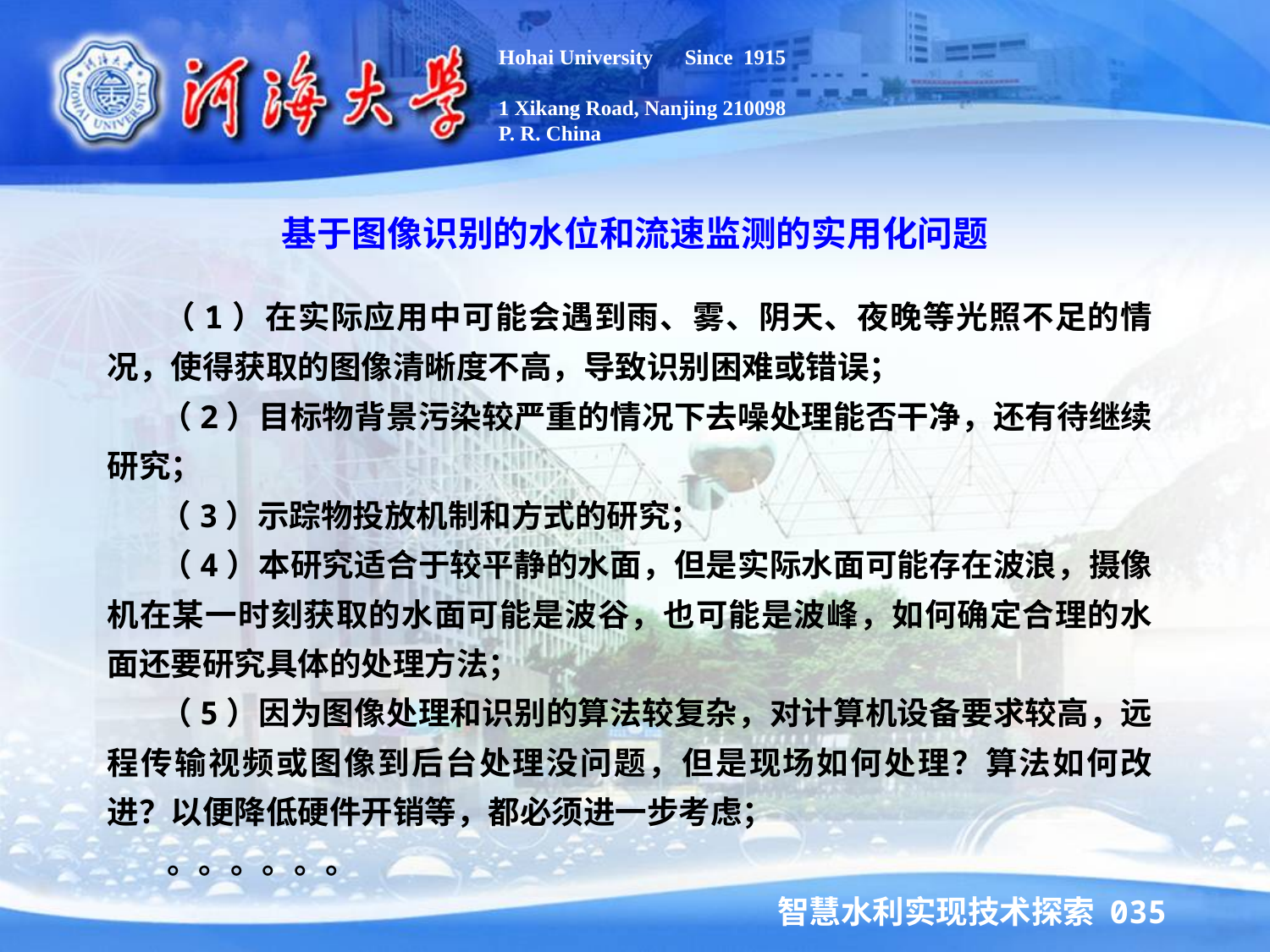

Hohai University      Since  1915
1 Xikang Road, Nanjing 210098
P. R. China
基于图像识别的水位和流速监测的实用化问题
 （1）在实际应用中可能会遇到雨、雾、阴天、夜晚等光照不足的情况，使得获取的图像清晰度不高，导致识别困难或错误；
 （2）目标物背景污染较严重的情况下去噪处理能否干净，还有待继续研究；
 （3）示踪物投放机制和方式的研究；
 （4）本研究适合于较平静的水面，但是实际水面可能存在波浪，摄像机在某一时刻获取的水面可能是波谷，也可能是波峰，如何确定合理的水面还要研究具体的处理方法；
 （5）因为图像处理和识别的算法较复杂，对计算机设备要求较高，远程传输视频或图像到后台处理没问题，但是现场如何处理？算法如何改进？以便降低硬件开销等，都必须进一步考虑；
  。。。。。。
智慧水利实现技术探索 035